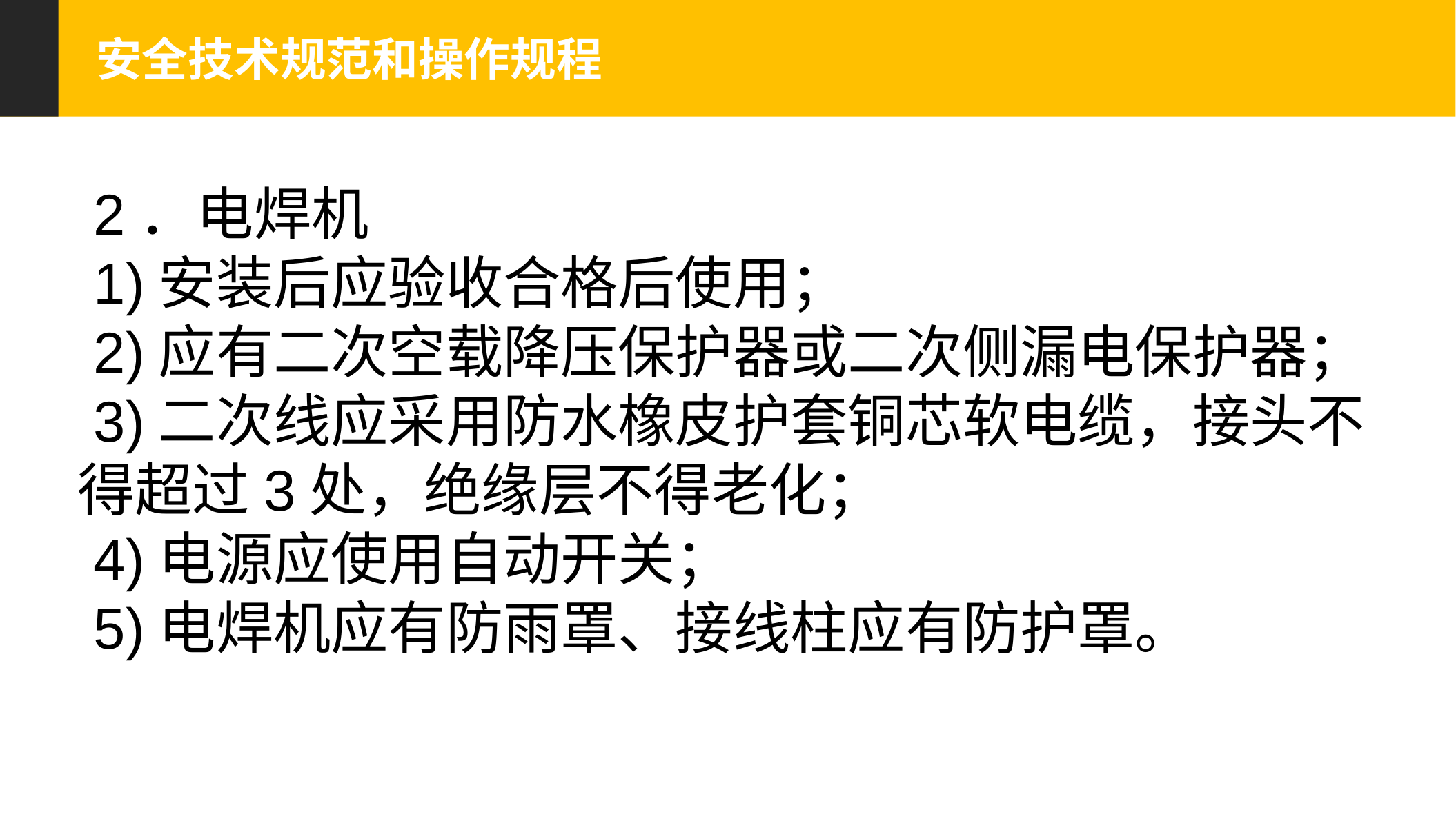

安全技术规范和操作规程
 2．电焊机
 1)安装后应验收合格后使用；
 2)应有二次空载降压保护器或二次侧漏电保护器；
 3)二次线应采用防水橡皮护套铜芯软电缆，接头不得超过3处，绝缘层不得老化；
 4)电源应使用自动开关；
 5)电焊机应有防雨罩、接线柱应有防护罩。